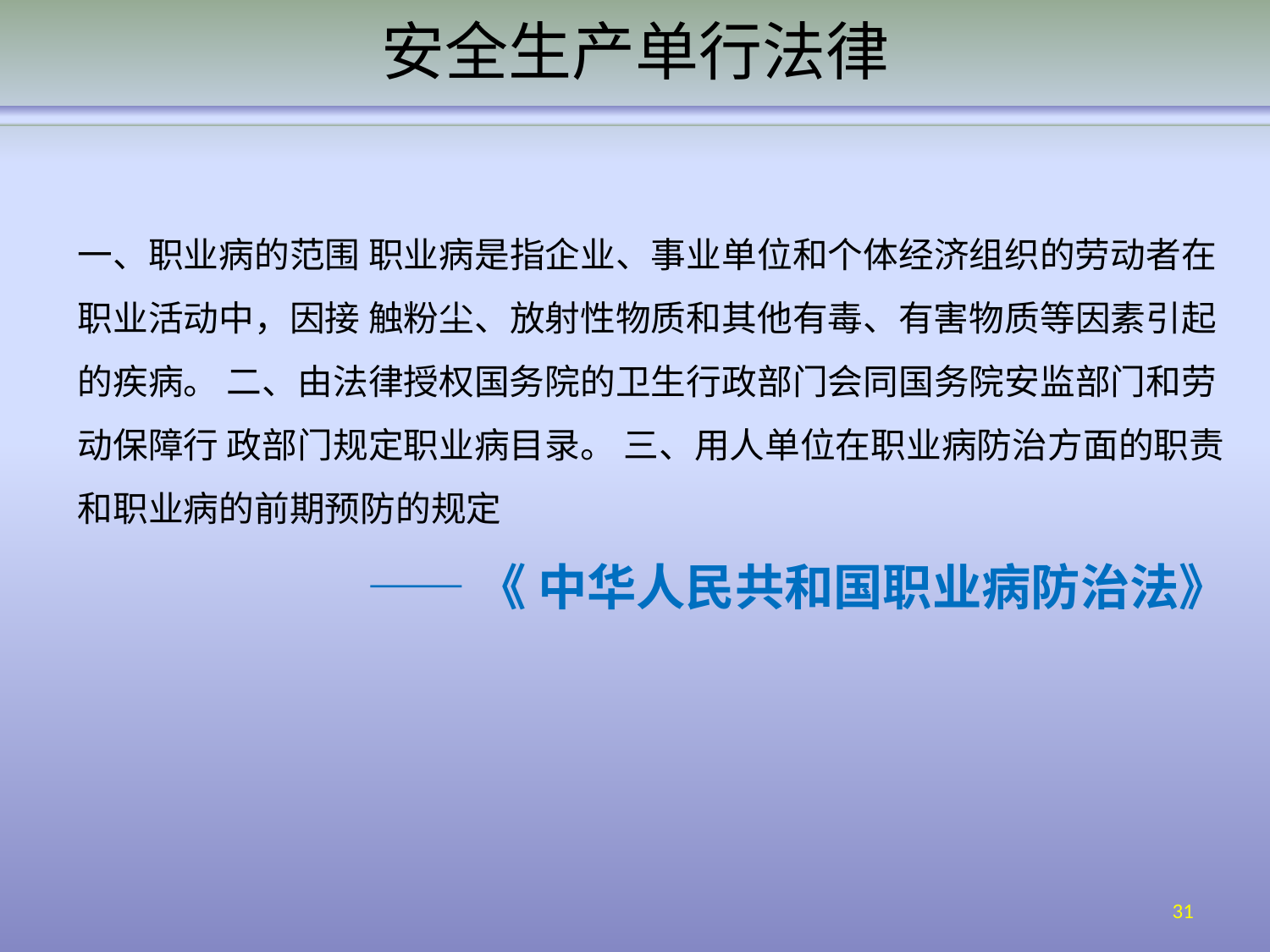

# 安全生产单行法律
一、职业病的范围 职业病是指企业、事业单位和个体经济组织的劳动者在职业活动中，因接 触粉尘、放射性物质和其他有毒、有害物质等因素引起的疾病。 二、由法律授权国务院的卫生行政部门会同国务院安监部门和劳动保障行 政部门规定职业病目录。 三、用人单位在职业病防治方面的职责和职业病的前期预防的规定
——《 中华人民共和国职业病防治法》
31